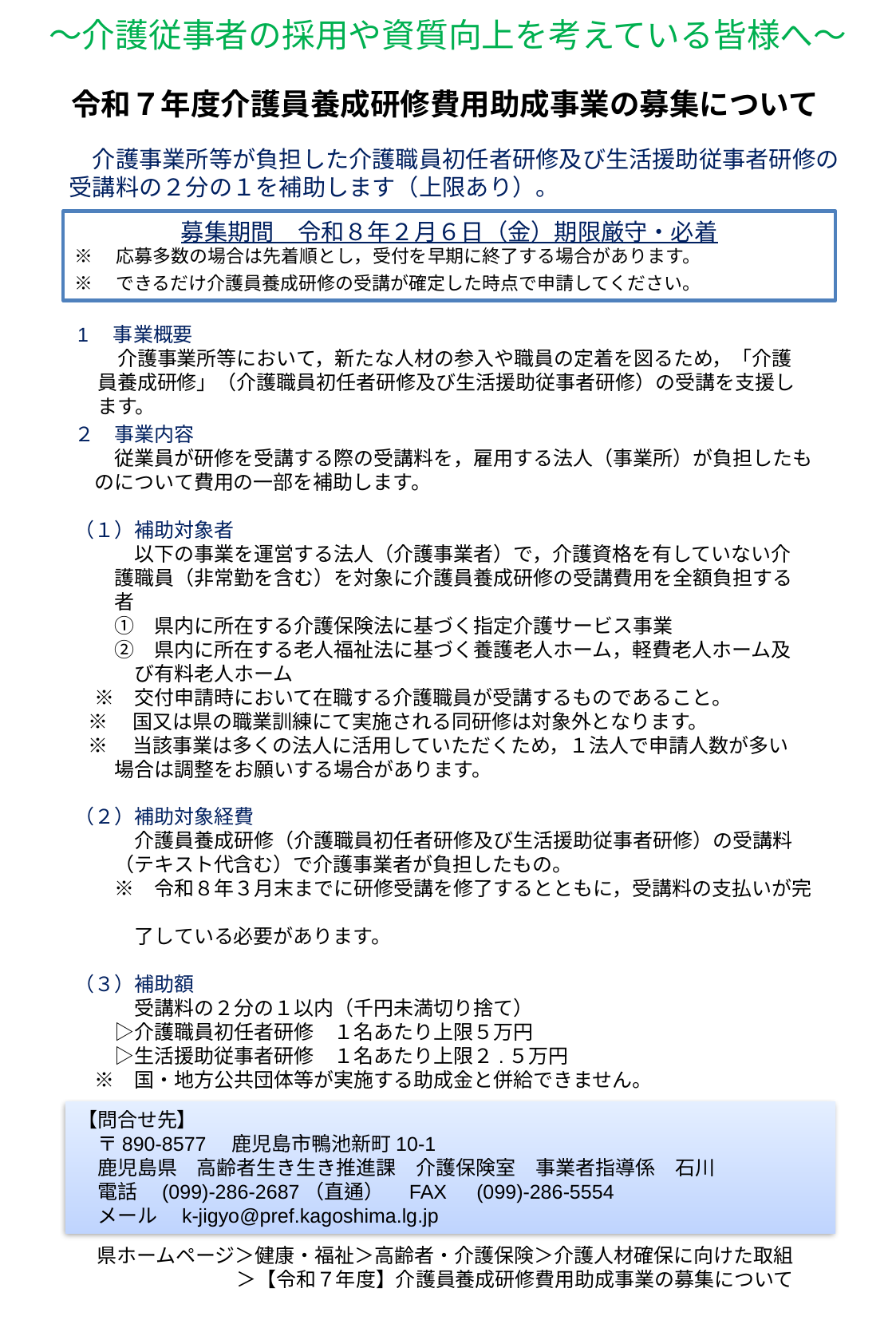

～介護従事者の採用や資質向上を考えている皆様へ～
令和７年度介護員養成研修費用助成事業の募集について
　介護事業所等が負担した介護職員初任者研修及び生活援助従事者研修の
受講料の２分の１を補助します（上限あり）。
募集期間　令和８年２月６日（金）期限厳守・必着
※　応募多数の場合は先着順とし，受付を早期に終了する場合があります。
※　できるだけ介護員養成研修の受講が確定した時点で申請してください。
1　事業概要
　　介護事業所等において，新たな人材の参入や職員の定着を図るため，「介護
　員養成研修」（介護職員初任者研修及び生活援助従事者研修）の受講を支援し
　ます。
２　事業内容
　　従業員が研修を受講する際の受講料を，雇用する法人（事業所）が負担したも
　のについて費用の一部を補助します。

（１）補助対象者
　　　以下の事業を運営する法人（介護事業者）で，介護資格を有していない介
　　護職員（非常勤を含む）を対象に介護員養成研修の受講費用を全額負担する
　　者
　　①　県内に所在する介護保険法に基づく指定介護サービス事業
　　②　県内に所在する老人福祉法に基づく養護老人ホーム，軽費老人ホーム及
　　　び有料老人ホーム
　※　交付申請時において在職する介護職員が受講するものであること。
   ※　国又は県の職業訓練にて実施される同研修は対象外となります。
   ※　当該事業は多くの法人に活用していただくため，１法人で申請人数が多い
　　場合は調整をお願いする場合があります。

（２）補助対象経費
　　　介護員養成研修（介護職員初任者研修及び生活援助従事者研修）の受講料
　　（テキスト代含む）で介護事業者が負担したもの。
　　※　令和８年３月末までに研修受講を修了するとともに，受講料の支払いが完
　　　了している必要があります。

（３）補助額
　　　受講料の２分の１以内（千円未満切り捨て）
　　▷介護職員初任者研修　１名あたり上限５万円
　　▷生活援助従事者研修　１名あたり上限２.５万円
　※　国・地方公共団体等が実施する助成金と併給できません。
【問合せ先】
　〒890-8577　鹿児島市鴨池新町10-1
　鹿児島県　高齢者生き生き推進課　介護保険室　事業者指導係　石川
　電話　(099)-286-2687（直通）　FAX　(099)-286-5554
　メール　k-jigyo@pref.kagoshima.lg.jp
県ホームページ＞健康・福祉＞高齢者・介護保険＞介護人材確保に向けた取組
　　　　　　　＞【令和７年度】介護員養成研修費用助成事業の募集について